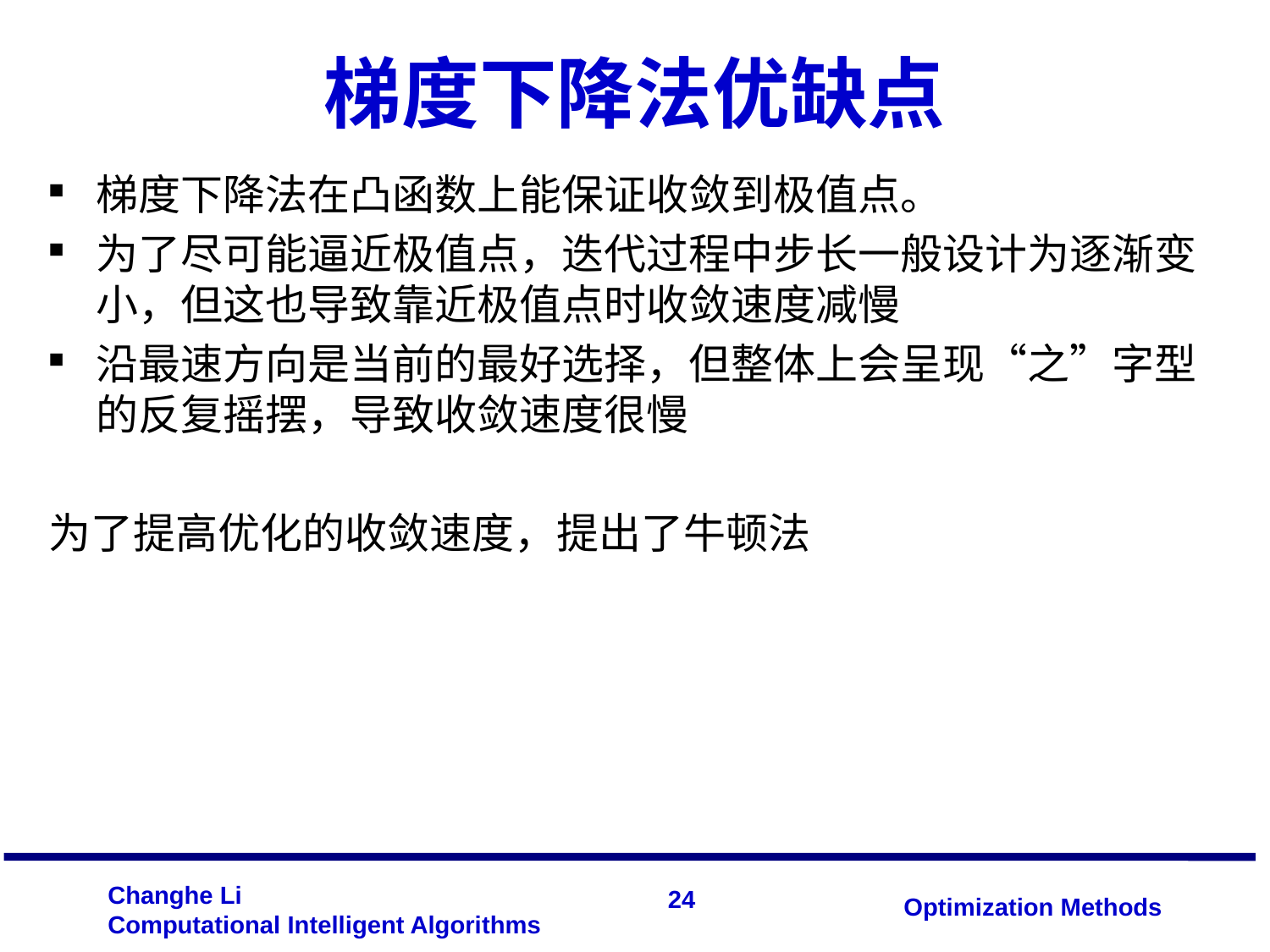

# 梯度下降法优缺点
梯度下降法在凸函数上能保证收敛到极值点。
为了尽可能逼近极值点，迭代过程中步长一般设计为逐渐变小，但这也导致靠近极值点时收敛速度减慢
沿最速方向是当前的最好选择，但整体上会呈现“之”字型的反复摇摆，导致收敛速度很慢

为了提高优化的收敛速度，提出了牛顿法